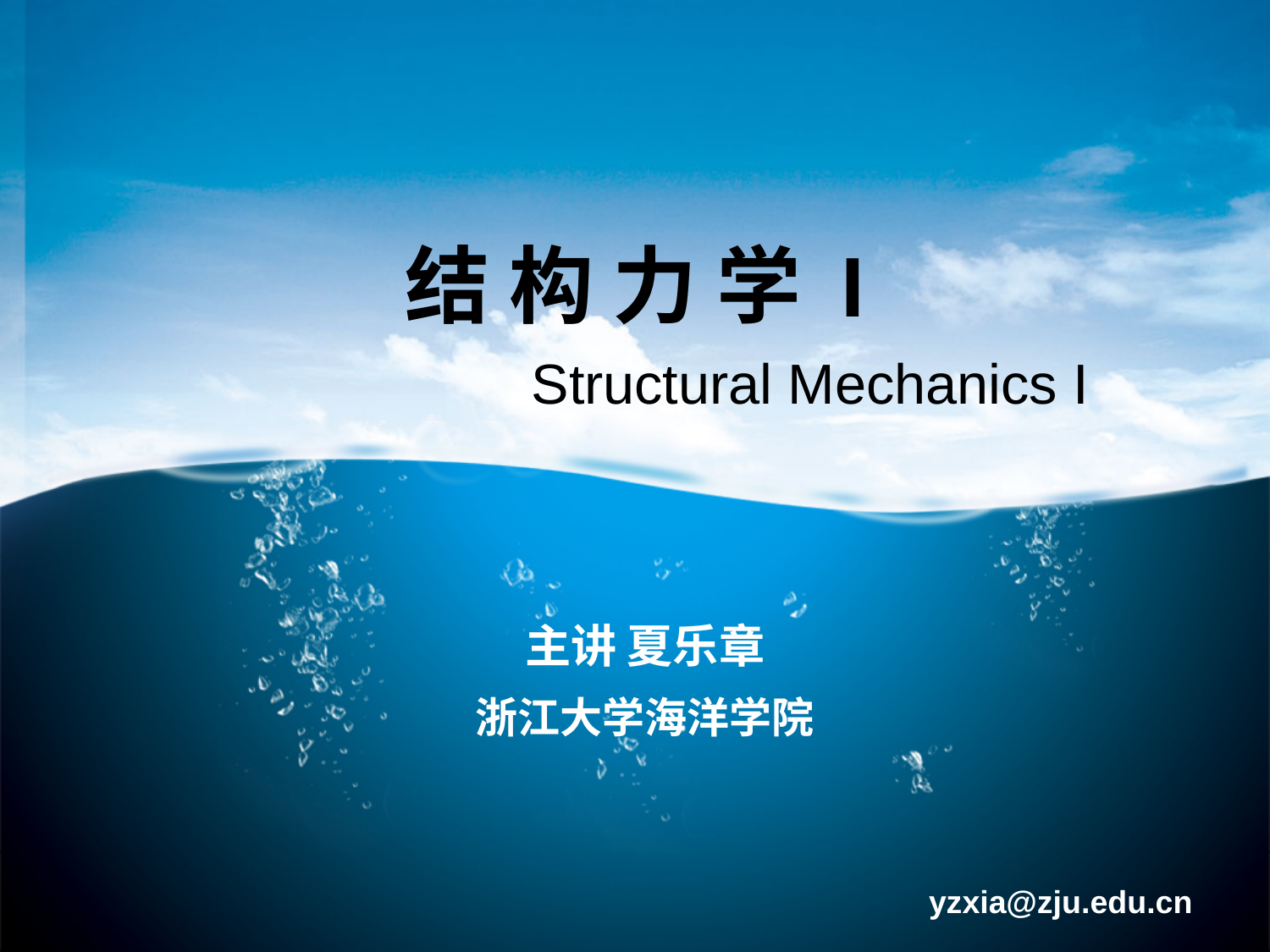

# 结 构 力 学 I

Structural Mechanics I
主讲 夏乐章
浙江大学海洋学院
yzxia@zju.edu.cn